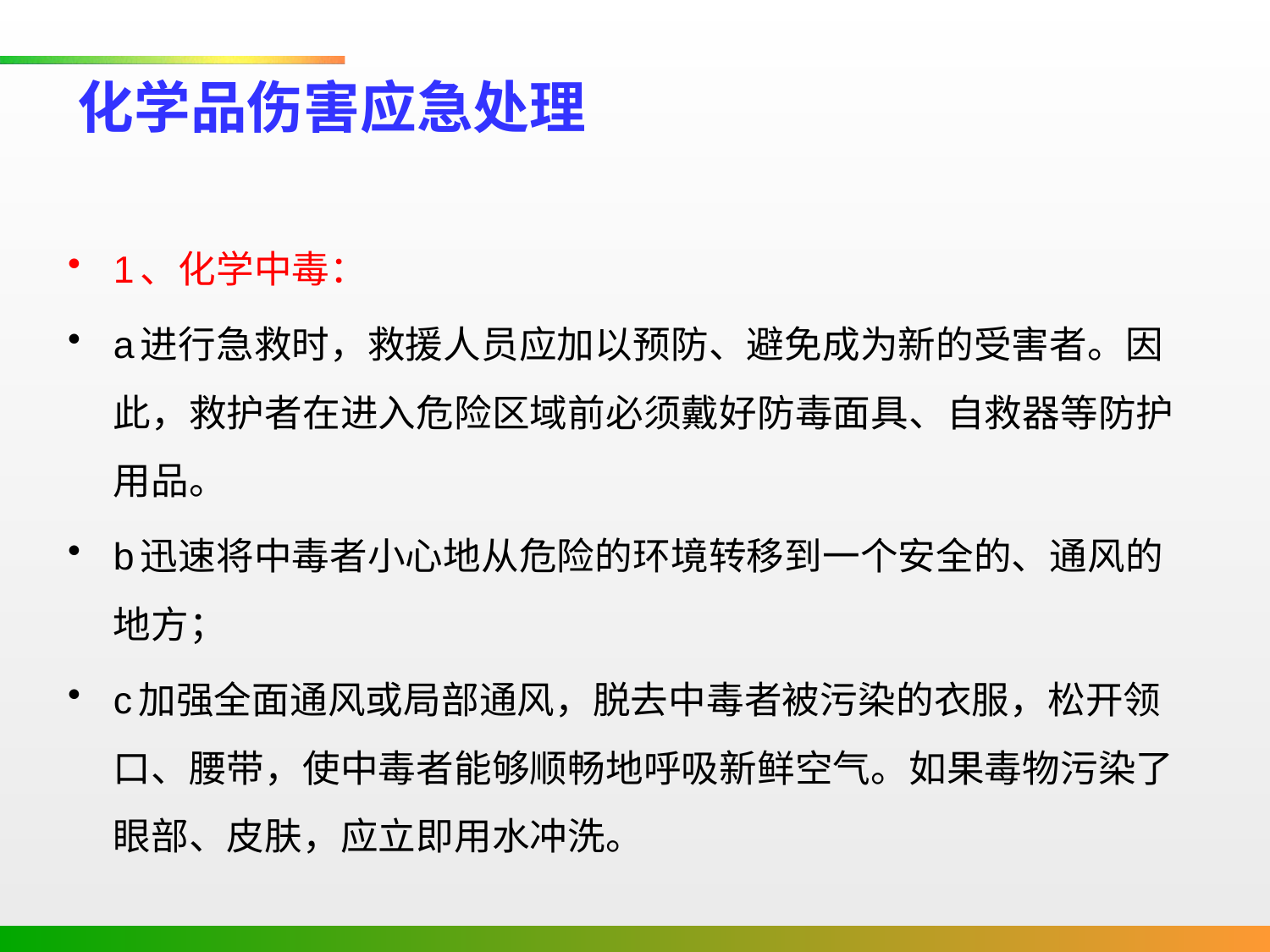

# 化学品伤害应急处理
1、化学中毒：
a进行急救时，救援人员应加以预防、避免成为新的受害者。因此，救护者在进入危险区域前必须戴好防毒面具、自救器等防护用品。
b迅速将中毒者小心地从危险的环境转移到一个安全的、通风的地方；
c加强全面通风或局部通风，脱去中毒者被污染的衣服，松开领口、腰带，使中毒者能够顺畅地呼吸新鲜空气。如果毒物污染了眼部、皮肤，应立即用水冲洗。